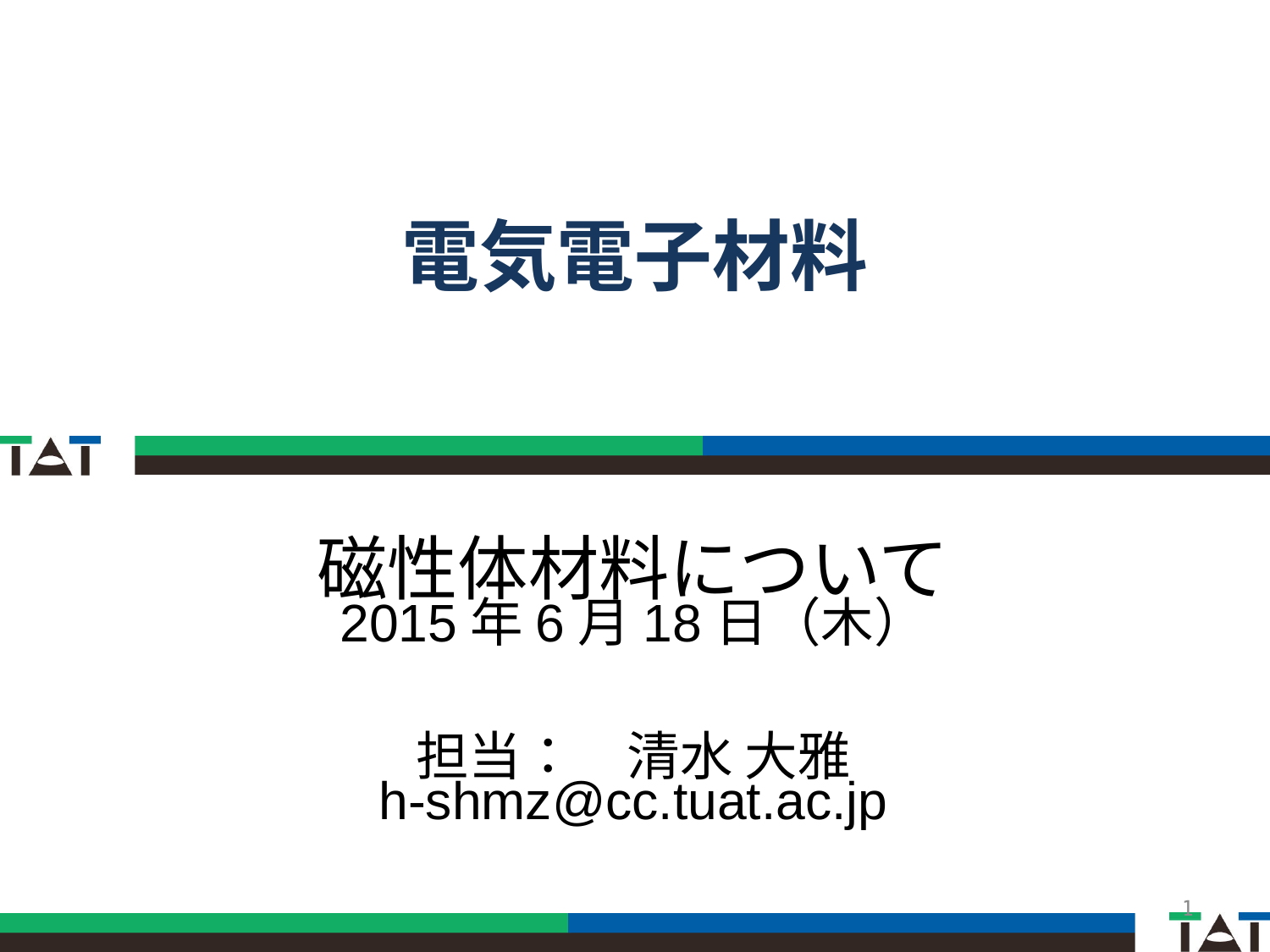

電気電子材料

磁性体材料について
2015年6月18日（木）

担当：　清水 大雅
h-shmz@cc.tuat.ac.jp
1